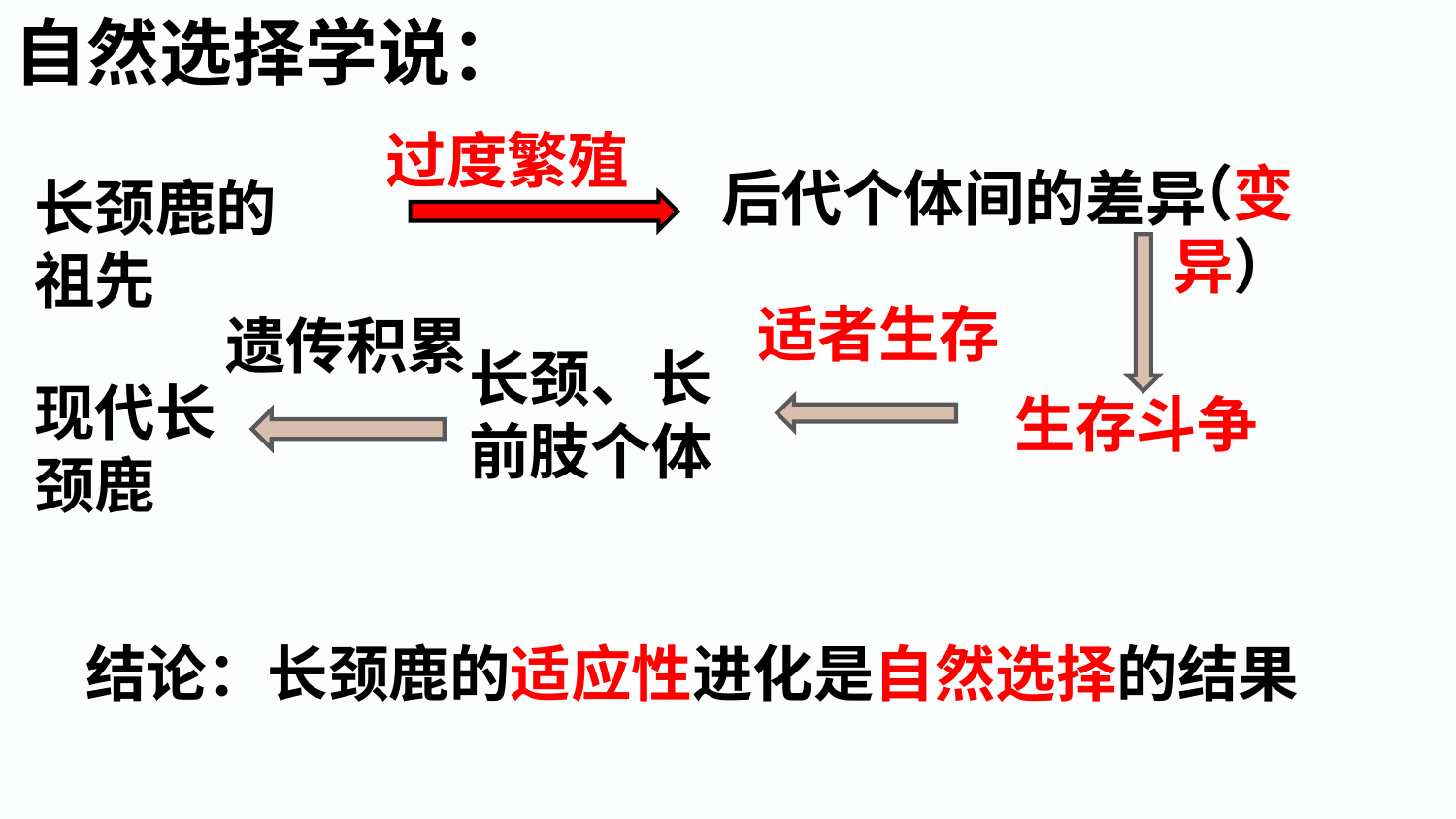

自然选择学说：

过度繁殖
（变异）
后代个体间的差异
长颈鹿的祖先

适者生存
遗传积累

长颈、长前肢个体
现代长颈鹿
生存斗争

结论：长颈鹿的适应性进化是自然选择的结果